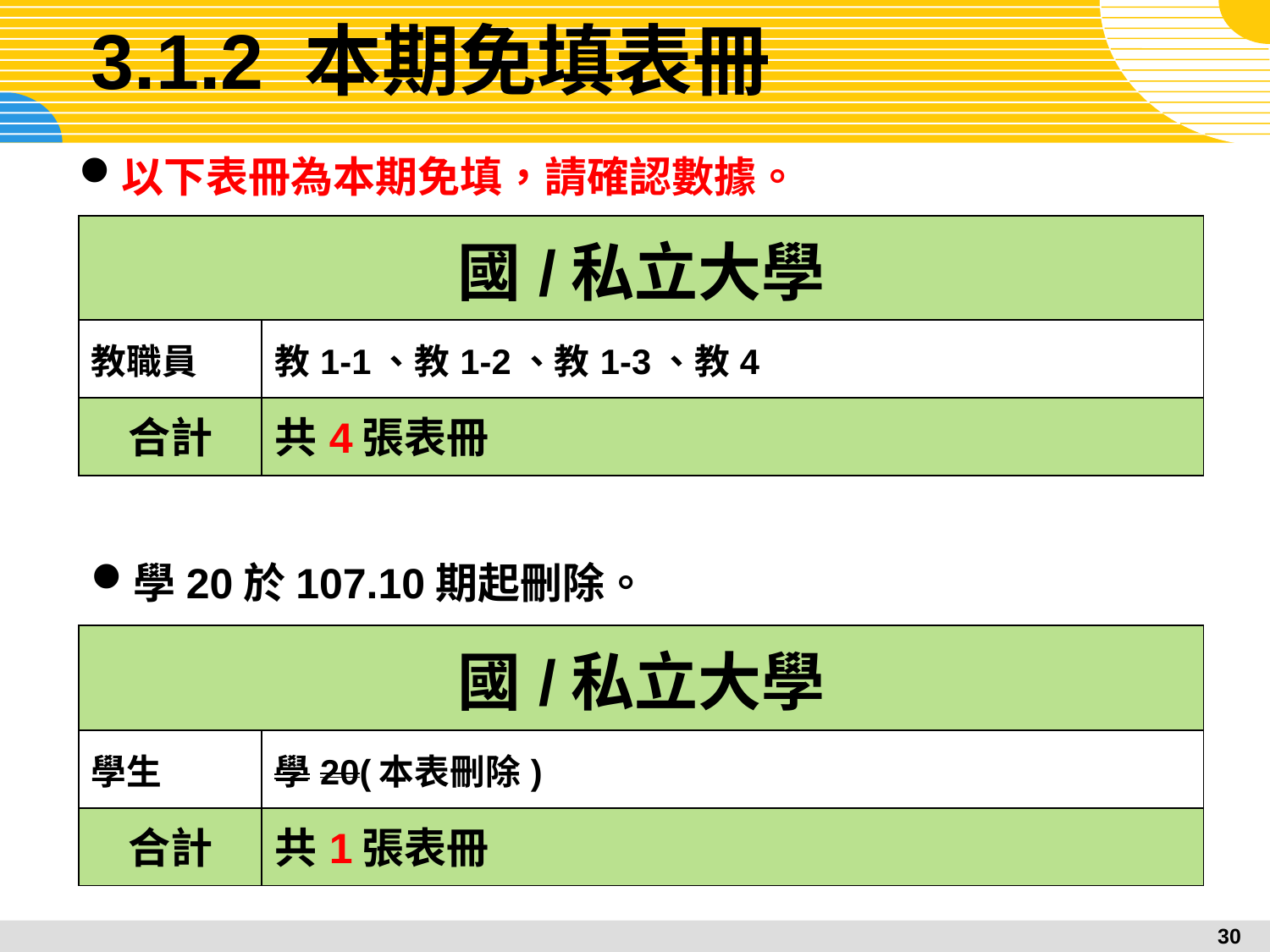

# 3.1.2 本期免填表冊
以下表冊為本期免填，請確認數據。
| 國/私立大學 |  |
| --- | --- |
| 教職員 | 教1-1、教1-2、教1-3、教4 |
| 合計 | 共4張表冊 |
學20於107.10期起刪除。
| 國/私立大學 |  |
| --- | --- |
| 學生 | 學20(本表刪除) |
| 合計 | 共1張表冊 |